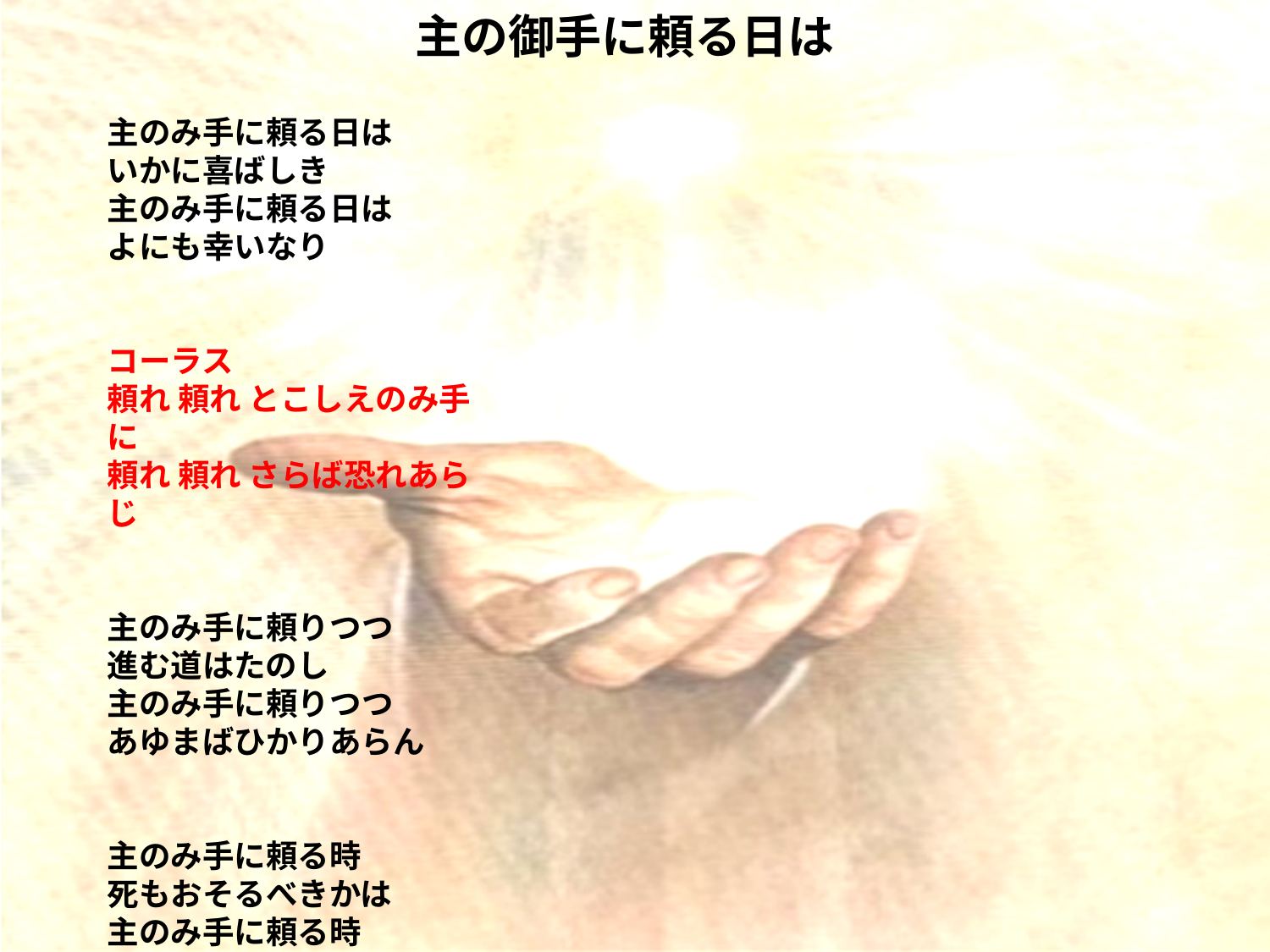

# 主の御手に頼る日は
主のみ手に頼る日は
いかに喜ばしき
主のみ手に頼る日は
よにも幸いなり

コーラス
頼れ 頼れ とこしえのみ手に
頼れ 頼れ さらば恐れあらじ

主のみ手に頼りつつ
進む道はたのし
主のみ手に頼りつつ
あゆまばひかりあらん

主のみ手に頼る時
死もおそるべきかは
主のみ手に頼る時
へいわこころにあり